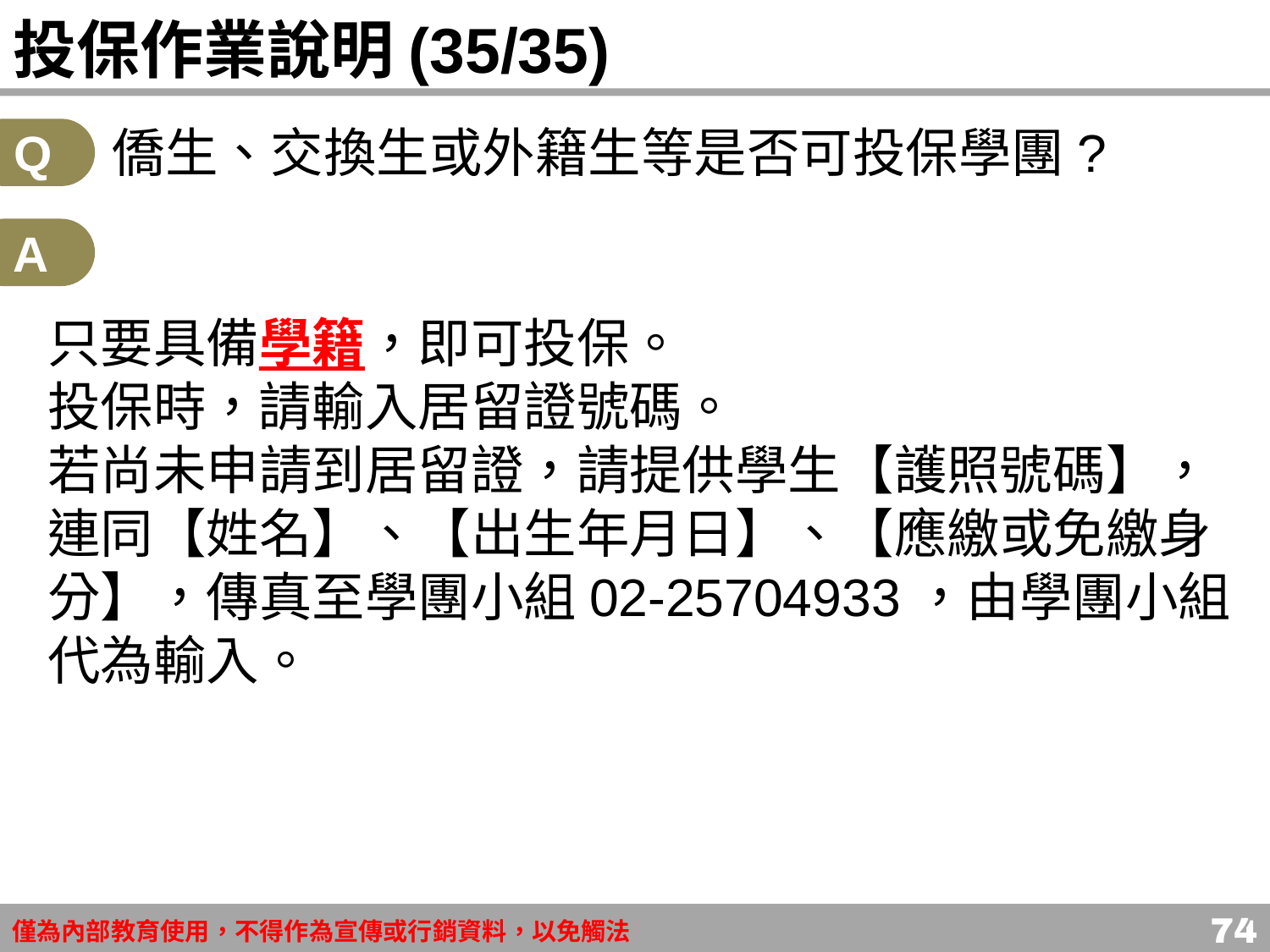

# 投保作業說明(35/35)
　 僑生、交換生或外籍生等是否可投保學團?

只要具備學籍，即可投保。
投保時，請輸入居留證號碼。
若尚未申請到居留證，請提供學生【護照號碼】，
連同【姓名】、【出生年月日】、【應繳或免繳身分】，傳真至學團小組02-25704933，由學團小組代為輸入。

Q

A

74